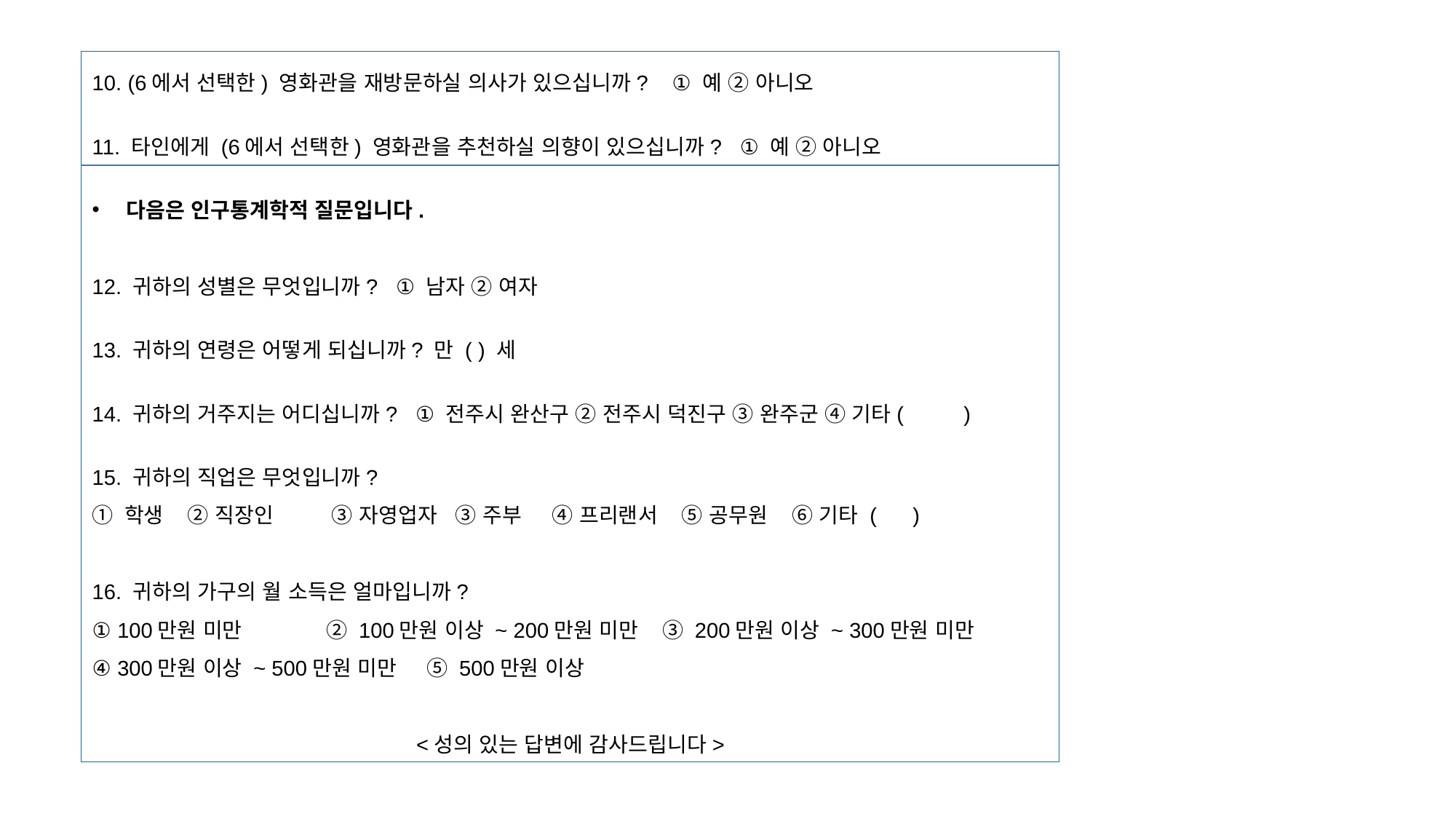

10. (6에서 선택한) 영화관을 재방문하실 의사가 있으십니까?    ① 예 ② 아니오

11. 타인에게 (6에서 선택한) 영화관을 추천하실 의향이 있으십니까?   ① 예 ② 아니오

다음은 인구통계학적 질문입니다.

12. 귀하의 성별은 무엇입니까?   ① 남자 ② 여자

13. 귀하의 연령은 어떻게 되십니까? 만 ( ) 세

14. 귀하의 거주지는 어디십니까?   ① 전주시 완산구 ② 전주시 덕진구 ③ 완주군 ④ 기타(          )

15. 귀하의 직업은 무엇입니까?
① 학생    ② 직장인	 ③ 자영업자   ③ 주부     ④ 프리랜서    ⑤ 공무원    ⑥ 기타 (      )

16. 귀하의 가구의 월 소득은 얼마입니까?
① 100만원 미만              ② 100만원 이상 ~ 200만원 미만    ③ 200만원 이상 ~ 300만원 미만
④ 300만원 이상 ~ 500만원 미만     ⑤ 500만원 이상

<성의 있는 답변에 감사드립니다>